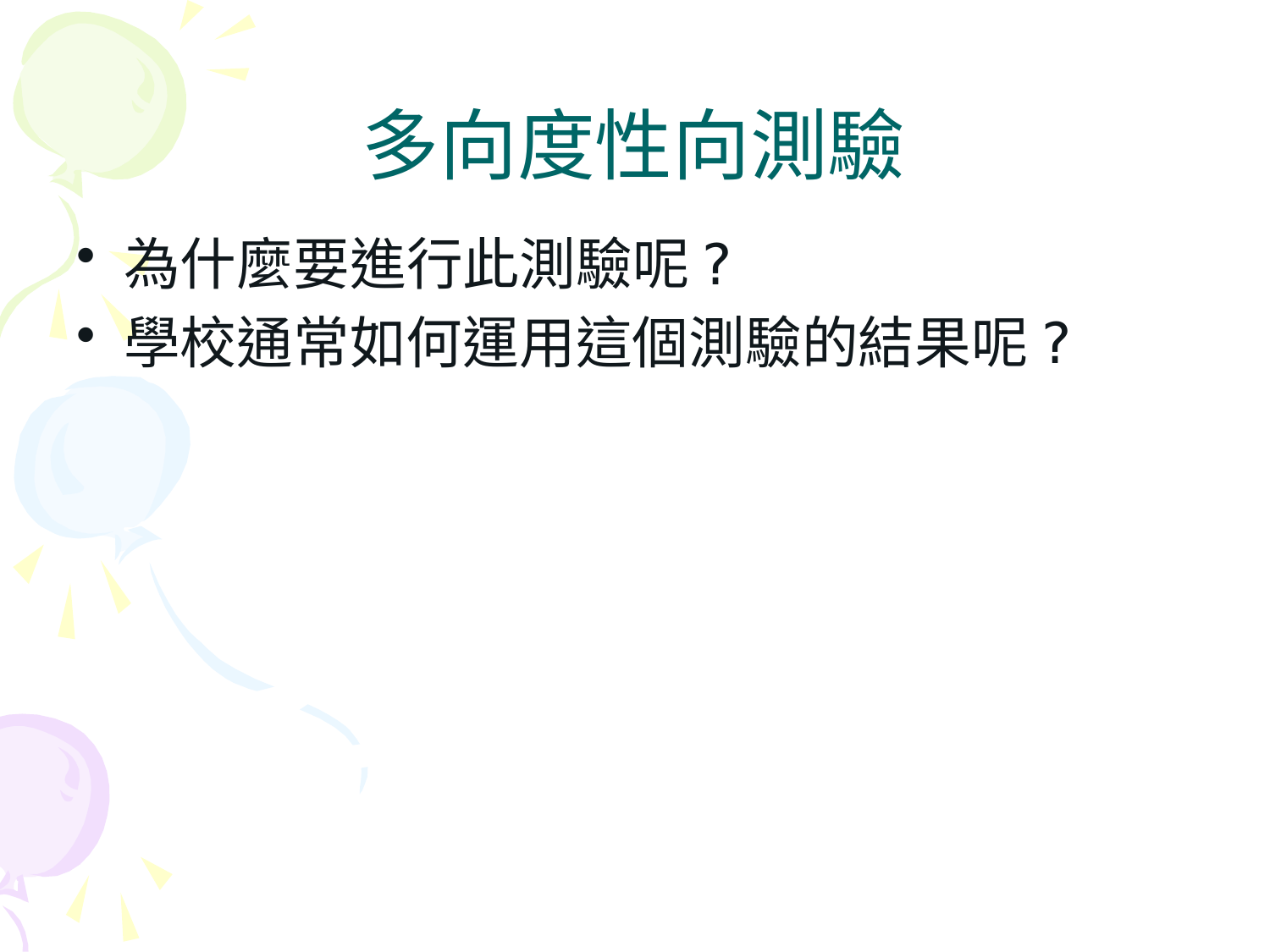

# 多向度性向測驗
為什麼要進行此測驗呢?
學校通常如何運用這個測驗的結果呢?